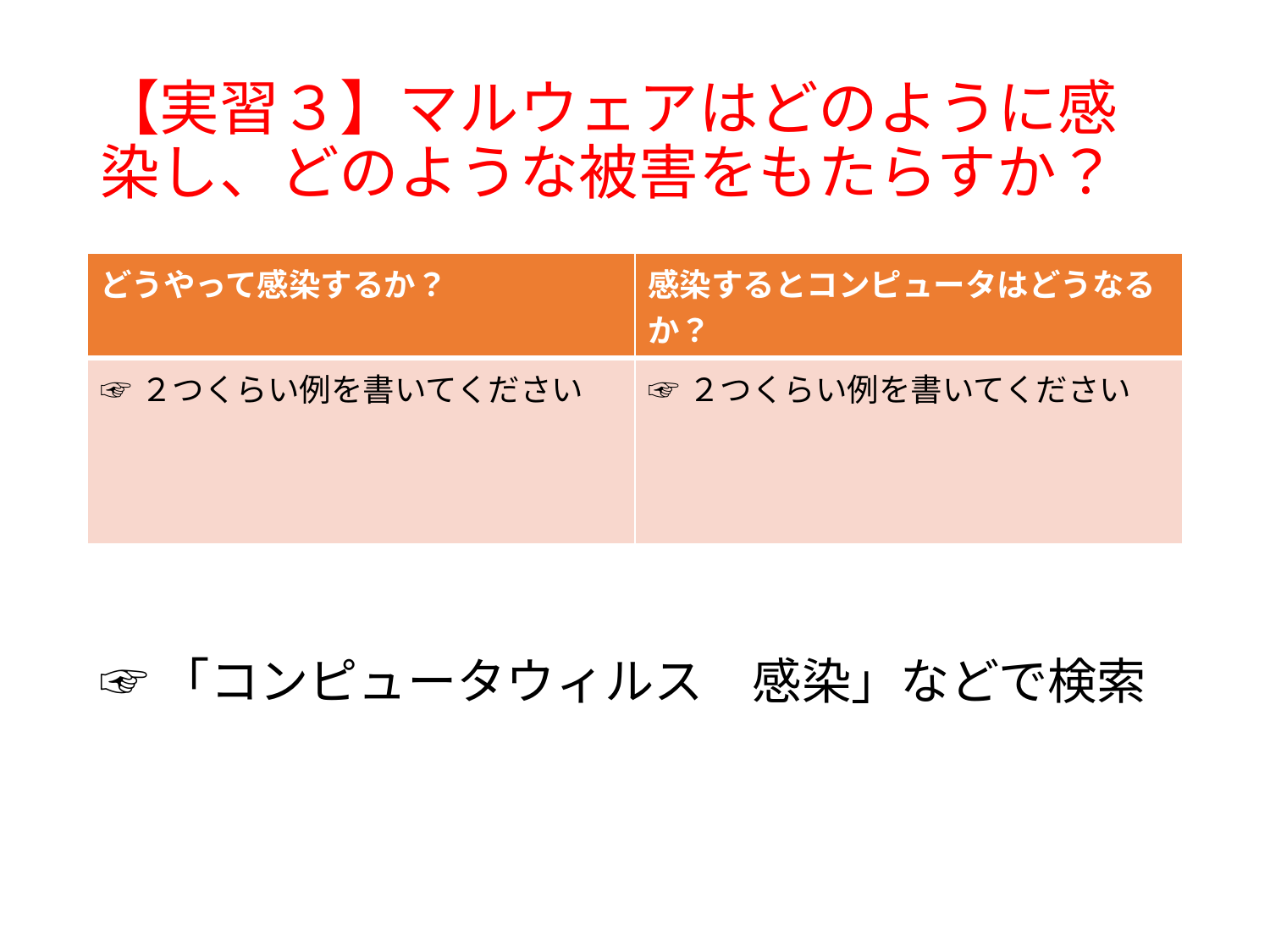

# 【実習３】マルウェアはどのように感染し、どのような被害をもたらすか？
| どうやって感染するか？ | 感染するとコンピュータはどうなるか？ |
| --- | --- |
| ☞２つくらい例を書いてください | ☞２つくらい例を書いてください |
☞「コンピュータウィルス　感染」などで検索